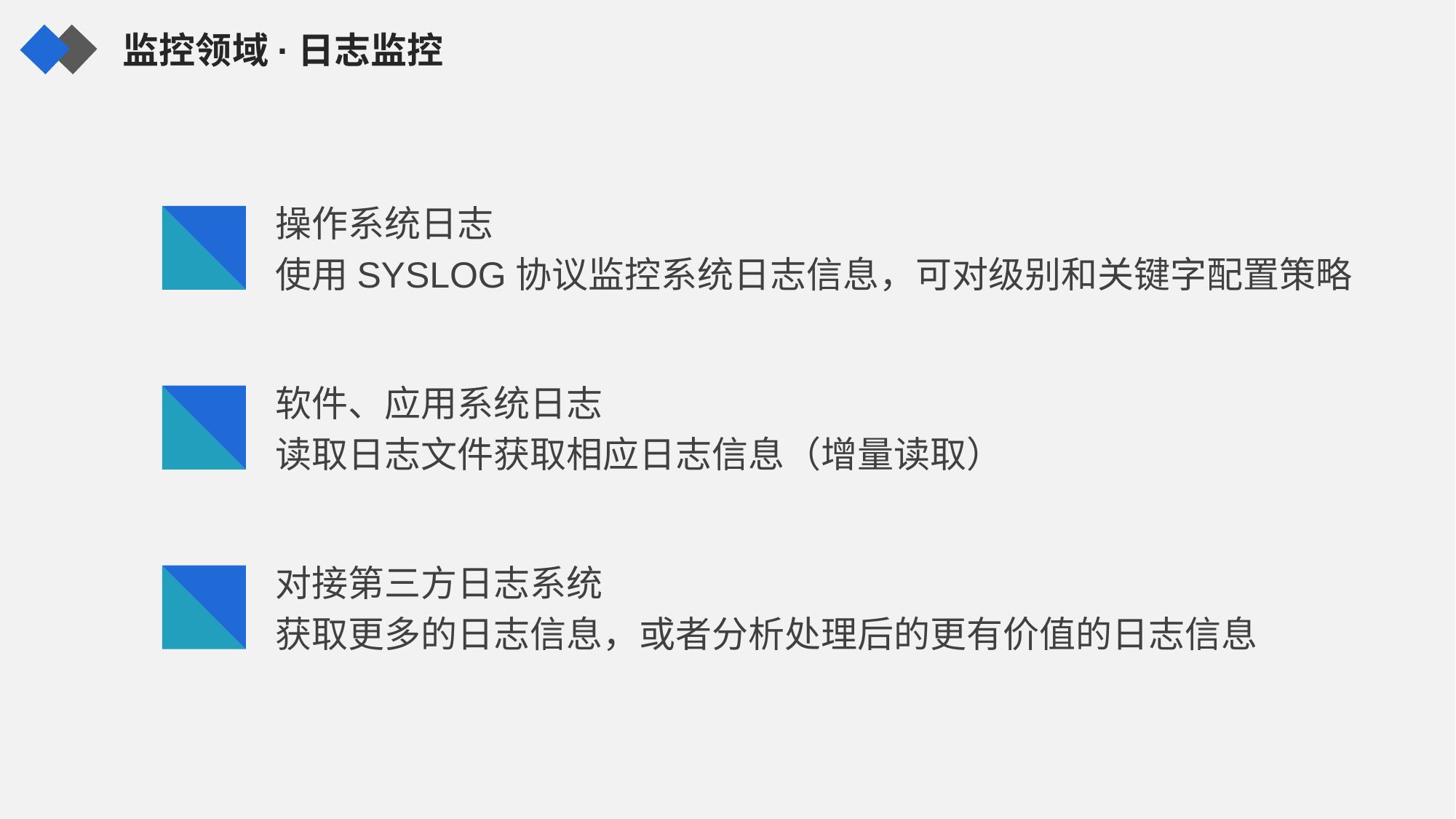

监控领域·日志监控

操作系统日志
使用SYSLOG协议监控系统日志信息，可对级别和关键字配置策略

软件、应用系统日志
读取日志文件获取相应日志信息（增量读取）

对接第三方日志系统
获取更多的日志信息，或者分析处理后的更有价值的日志信息